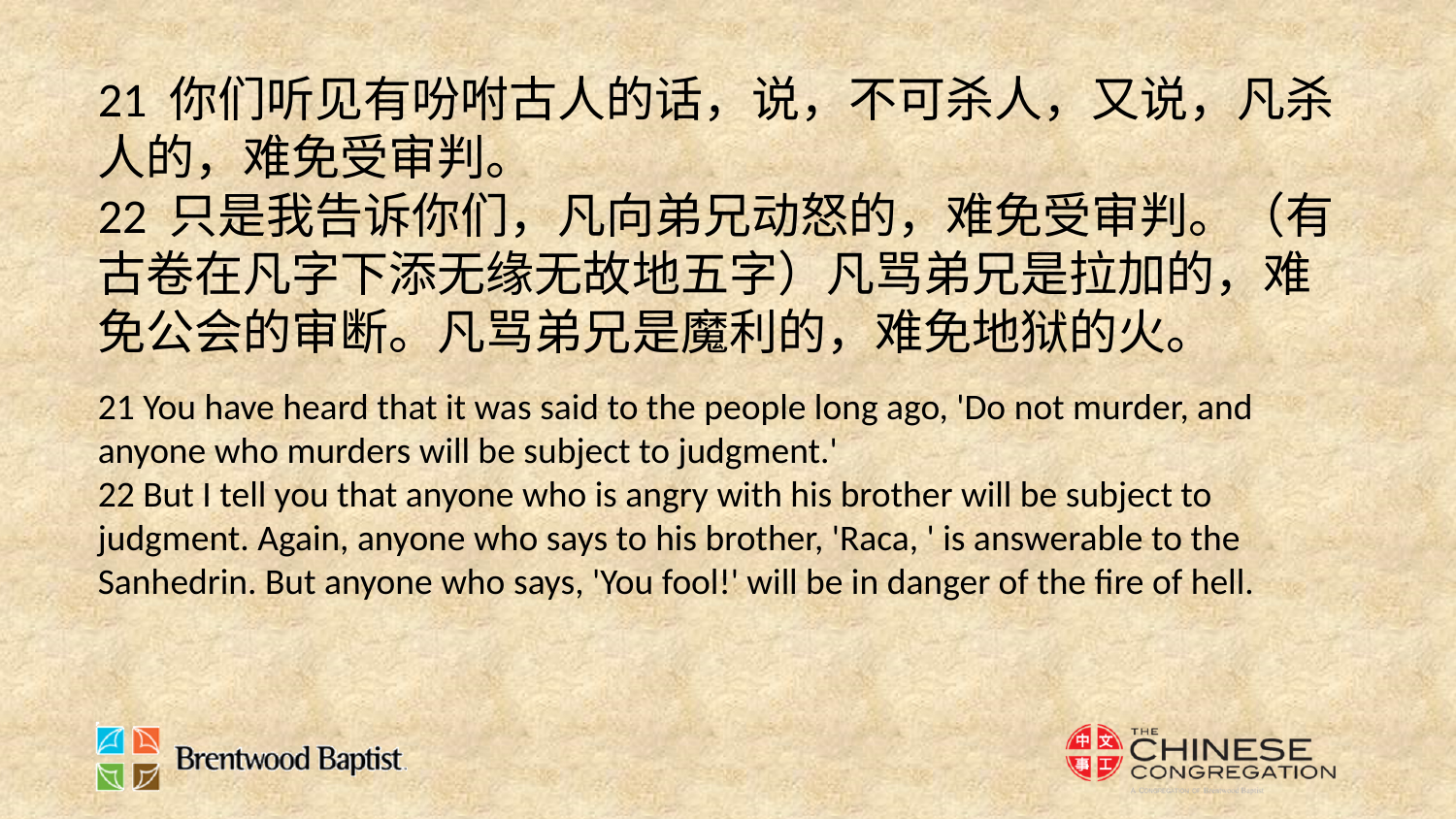

21 你们听见有吩咐古人的话，说，不可杀人，又说，凡杀人的，难免受审判。
22 只是我告诉你们，凡向弟兄动怒的，难免受审判。（有古卷在凡字下添无缘无故地五字）凡骂弟兄是拉加的，难免公会的审断。凡骂弟兄是魔利的，难免地狱的火。

21 You have heard that it was said to the people long ago, 'Do not murder, and anyone who murders will be subject to judgment.'
22 But I tell you that anyone who is angry with his brother will be subject to judgment. Again, anyone who says to his brother, 'Raca, ' is answerable to the Sanhedrin. But anyone who says, 'You fool!' will be in danger of the fire of hell.